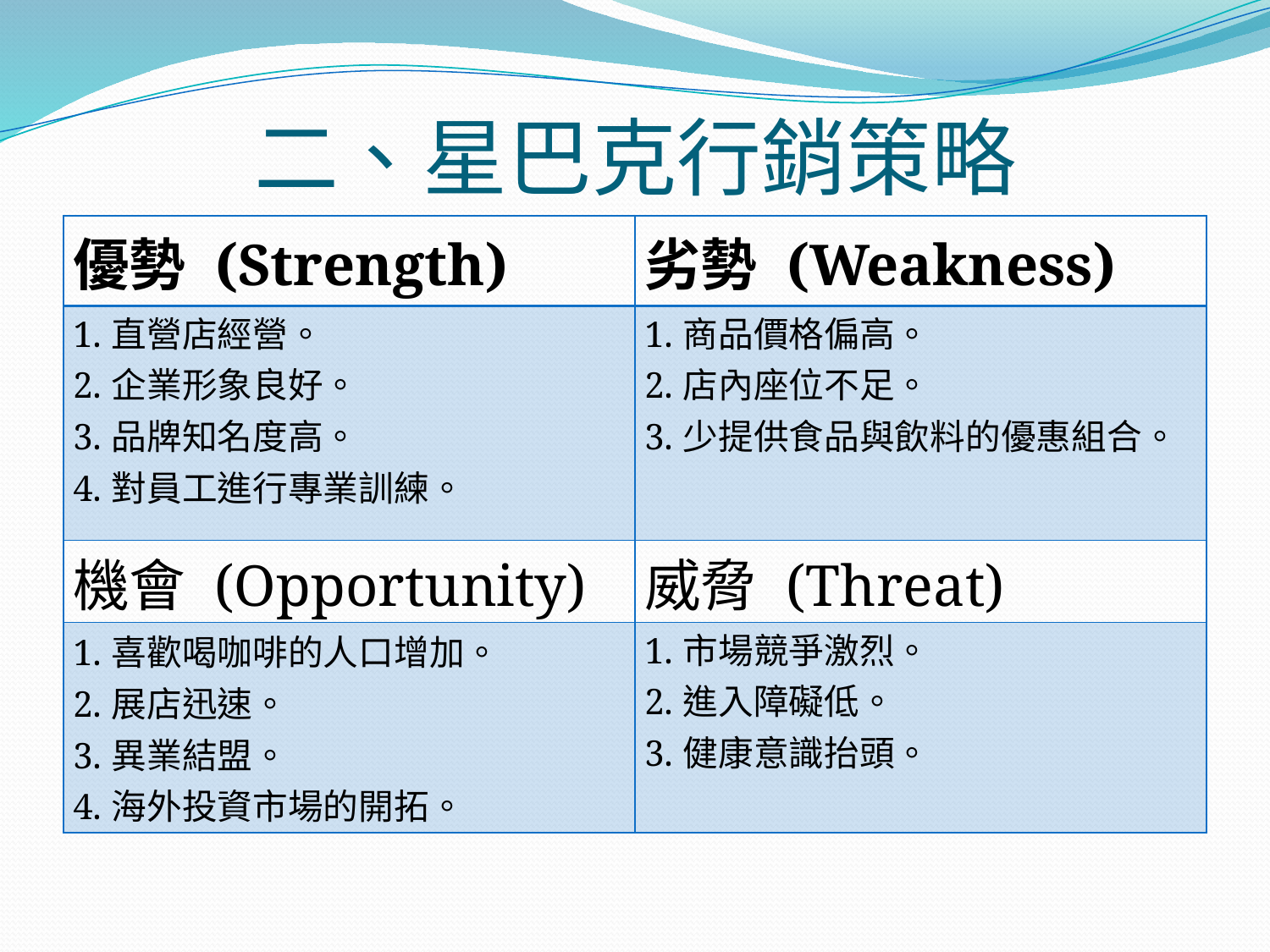

# 二、星巴克行銷策略
| 優勢 (Strength) | 劣勢 (Weakness) |
| --- | --- |
| 1.直營店經營。 2.企業形象良好。 3.品牌知名度高。 4.對員工進行專業訓練。 | 1.商品價格偏高。 2.店內座位不足。 3.少提供食品與飲料的優惠組合。 |
| 機會 (Opportunity) | 威脅 (Threat) |
| 1.喜歡喝咖啡的人口增加。 2.展店迅速。 3.異業結盟。 4.海外投資市場的開拓。 | 1.市場競爭激烈。 2.進入障礙低。 3.健康意識抬頭。 |